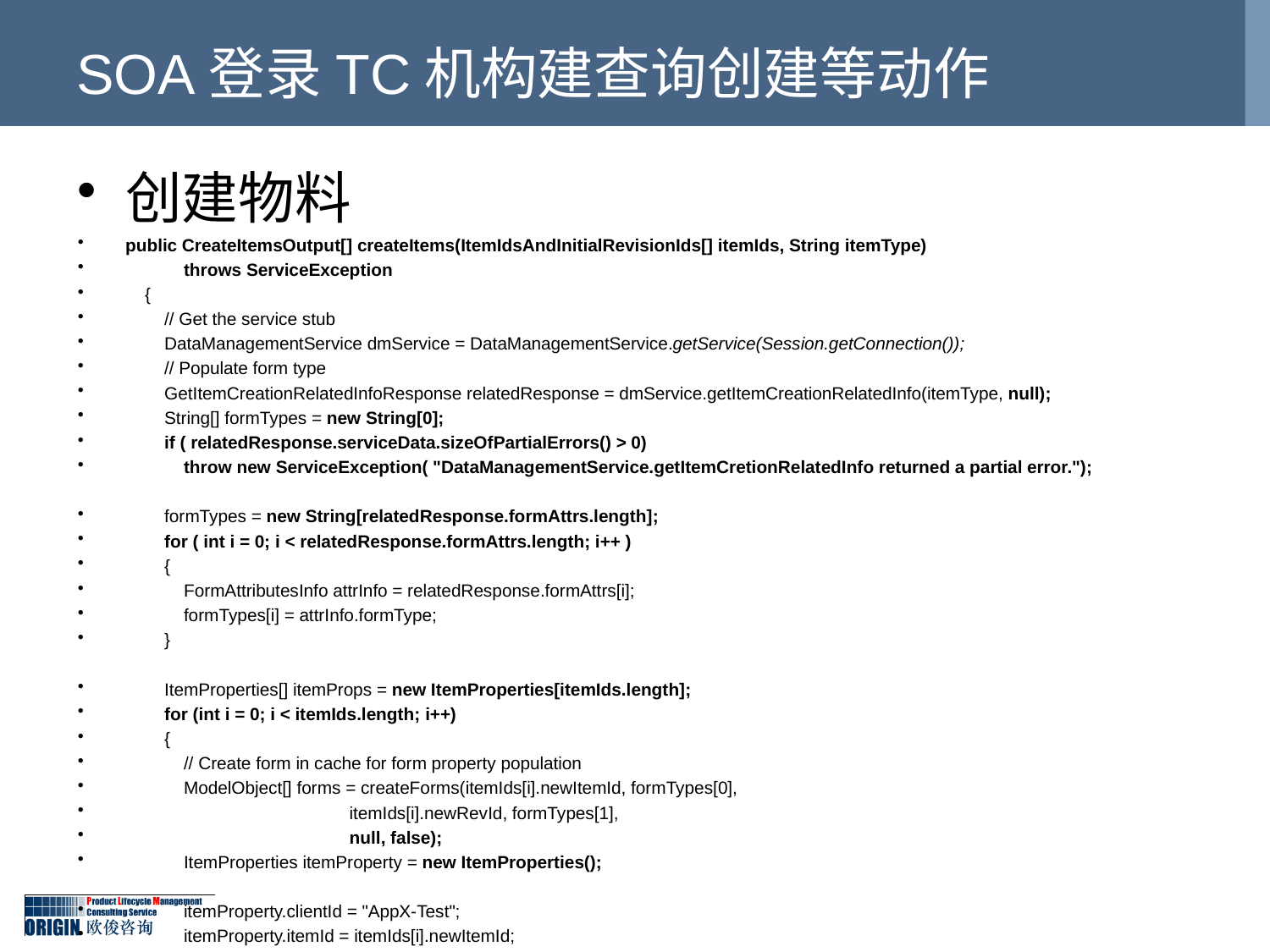

# SOA登录TC机构建查询创建等动作
创建物料
public CreateItemsOutput[] createItems(ItemIdsAndInitialRevisionIds[] itemIds, String itemType)
            throws ServiceException
    {
        // Get the service stub
        DataManagementService dmService = DataManagementService.getService(Session.getConnection());
        // Populate form type
        GetItemCreationRelatedInfoResponse relatedResponse = dmService.getItemCreationRelatedInfo(itemType, null);
        String[] formTypes = new String[0];
        if ( relatedResponse.serviceData.sizeOfPartialErrors() > 0)
            throw new ServiceException( "DataManagementService.getItemCretionRelatedInfo returned a partial error.");

        formTypes = new String[relatedResponse.formAttrs.length];
        for ( int i = 0; i < relatedResponse.formAttrs.length; i++ )
        {
            FormAttributesInfo attrInfo = relatedResponse.formAttrs[i];
            formTypes[i] = attrInfo.formType;
        }

        ItemProperties[] itemProps = new ItemProperties[itemIds.length];
        for (int i = 0; i < itemIds.length; i++)
        {
            // Create form in cache for form property population
            ModelObject[] forms = createForms(itemIds[i].newItemId, formTypes[0],
                                              itemIds[i].newRevId, formTypes[1],
                                              null, false);
            ItemProperties itemProperty = new ItemProperties();

            itemProperty.clientId = "AppX-Test";
            itemProperty.itemId = itemIds[i].newItemId;
            itemProperty.revId = itemIds[i].newRevId;
            itemProperty.name = "AppX-Test";
            itemProperty.type = itemType;
            itemProperty.description = "Test Item for the SOA AppX sample application.";
            itemProperty.uom = "";

            // Retrieve one of form attribute value from Item master form.
            ServiceData serviceData = dmService.getProperties(forms, new String[]{"project_id"});
            if ( serviceData.sizeOfPartialErrors() > 0)
                throw new ServiceException( "DataManagementService.getProperties returned a partial error.");
            Property property = null;
            try
            {
                property= forms[0].getProperty("project_id");
            }
            catch ( NotLoadedException ex){}

            // Only if value is null, we set new value
            if ( property == null || property.getStringValue() == null || property.getStringValue().length() == 0)
            {
                itemProperty.extendedAttributes = new ExtendedAttributes[1];
                ExtendedAttributes theExtendedAttr = new ExtendedAttributes();
                theExtendedAttr.attributes = new HashMap<String,String>();
                theExtendedAttr.objectType = formTypes[0];
                theExtendedAttr.attributes.put("project_id", "project_id");
                itemProperty.extendedAttributes[0] = theExtendedAttr;
            }
            itemProps[i] = itemProperty;
        }

        // *****************************
        // Execute the service operation
        // *****************************
        CreateItemsResponse response = dmService.createItems(itemProps, null, "");
        // before control is returned the ChangedHandler will be called with
        // newly created Item and ItemRevisions

        // The AppXPartialErrorListener is logging the partial errors returned
        // In this simple example if any partial errors occur we will throw a
        // ServiceException
        if (response.serviceData.sizeOfPartialErrors() > 0)
            throw new ServiceException( "DataManagementService.createItems returned a partial error.");

        return response.output;
    }